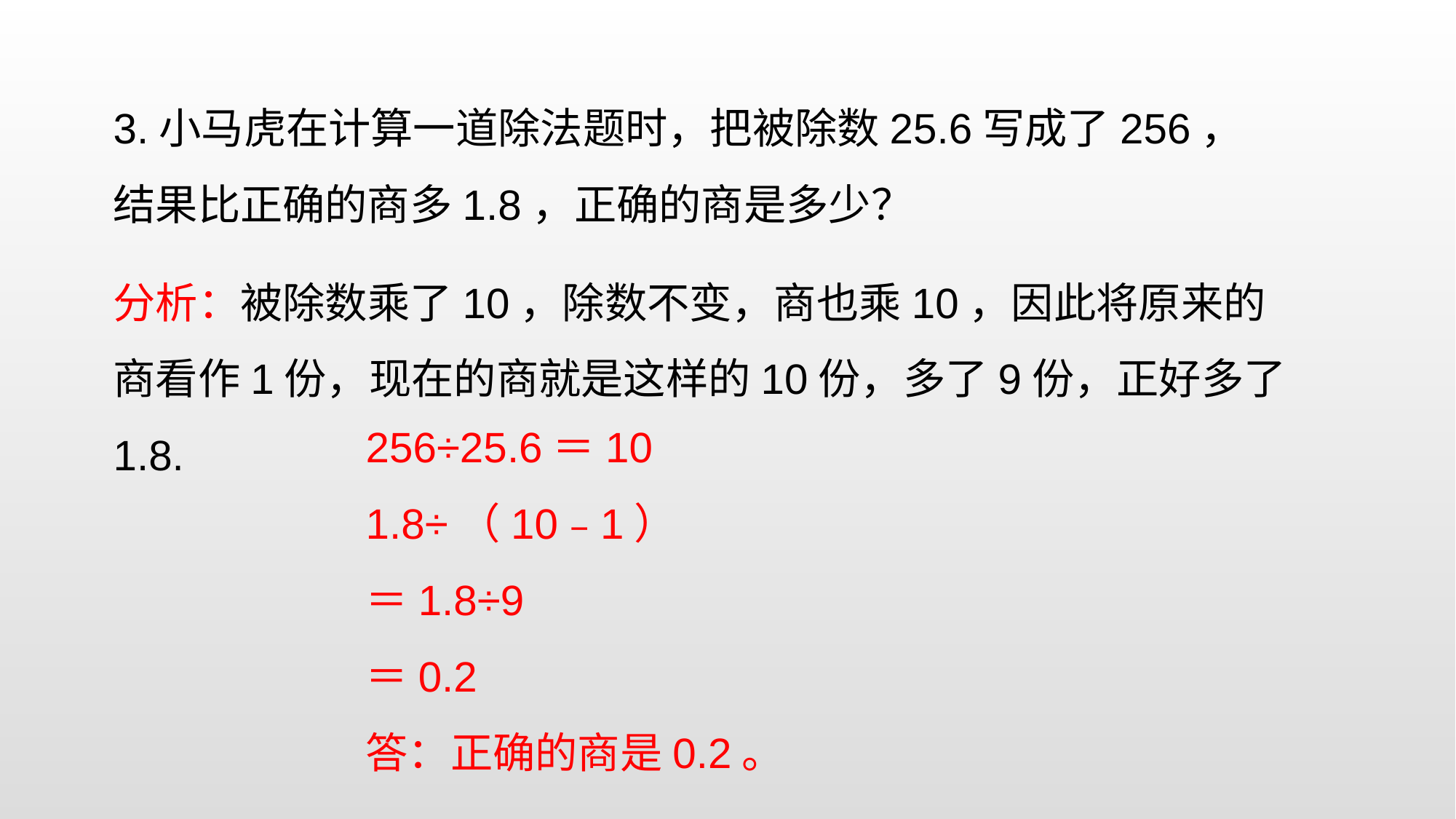

3.小马虎在计算一道除法题时，把被除数25.6写成了256，结果比正确的商多1.8，正确的商是多少？
分析：被除数乘了10，除数不变，商也乘10，因此将原来的商看作1份，现在的商就是这样的10份，多了9份，正好多了1.8.
256÷25.6＝10
1.8÷（10﹣1）
＝1.8÷9
＝0.2
答：正确的商是0.2。